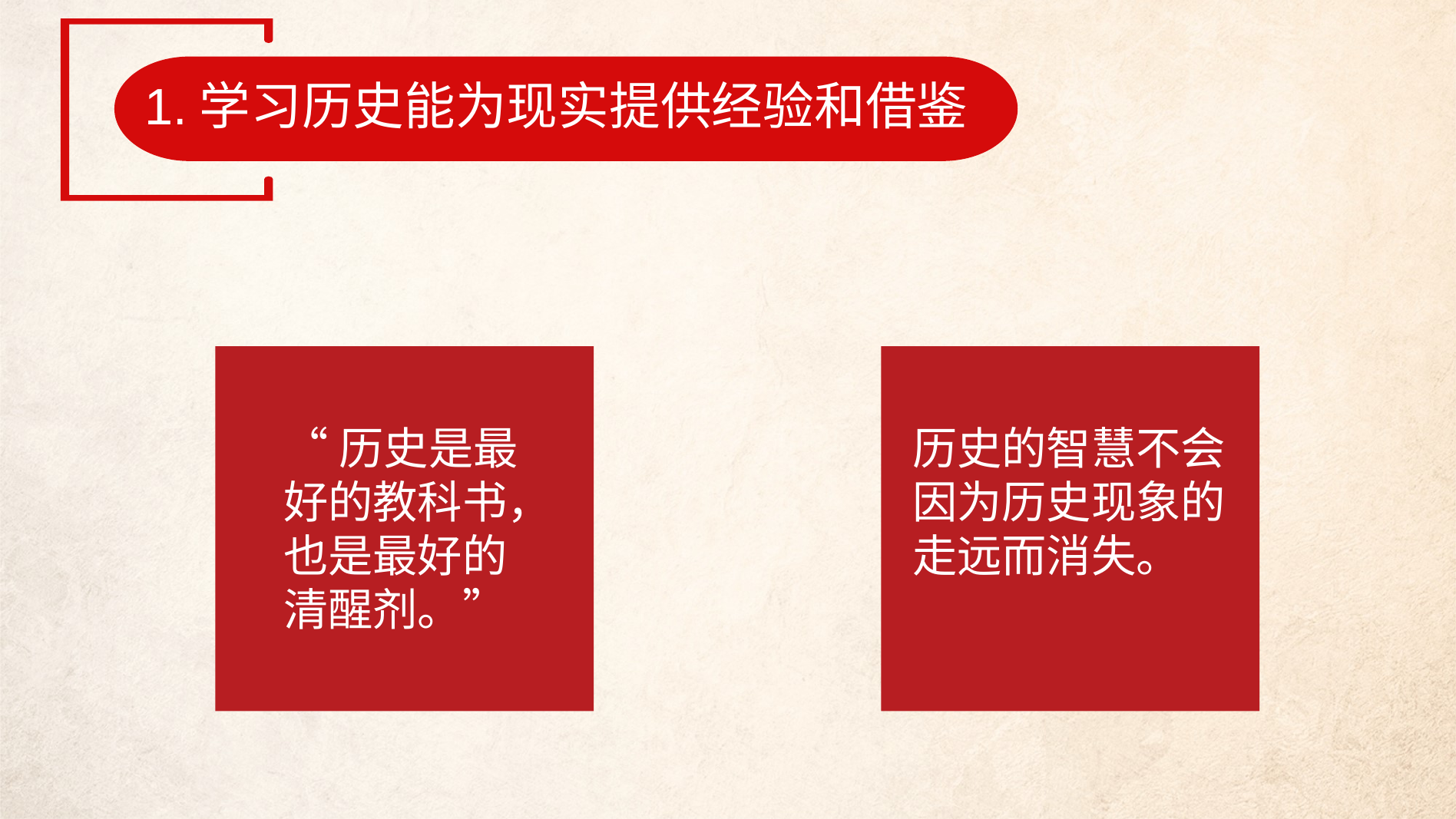

1.学习历史能为现实提供经验和借鉴

“历史是最好的教科书，也是最好的清醒剂。”
历史的智慧不会因为历史现象的走远而消失。